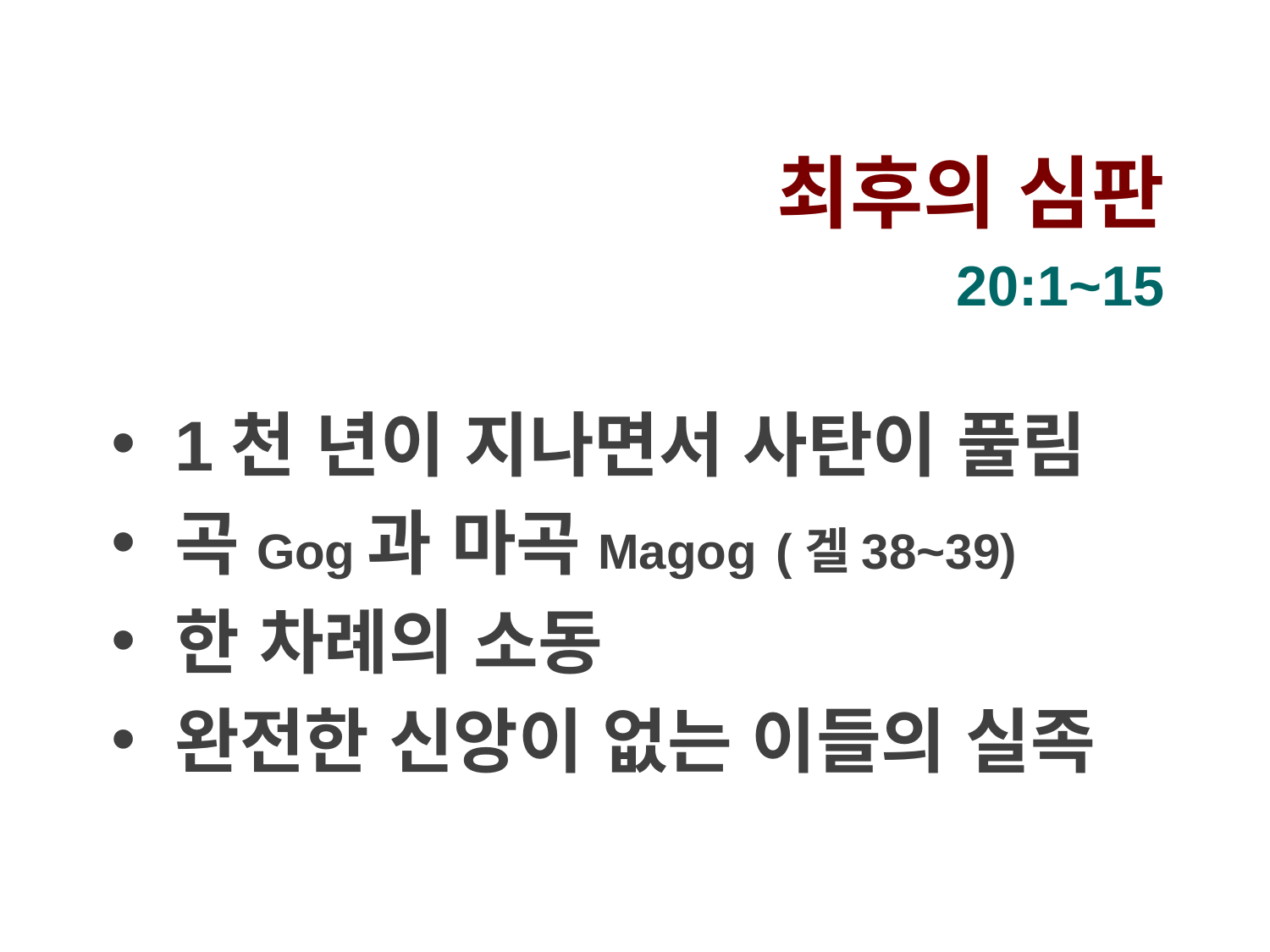

최후의 심판
20:1~15

1천 년이 지나면서 사탄이 풀림
곡Gog과 마곡Magog (겔38~39)
한 차례의 소동
완전한 신앙이 없는 이들의 실족